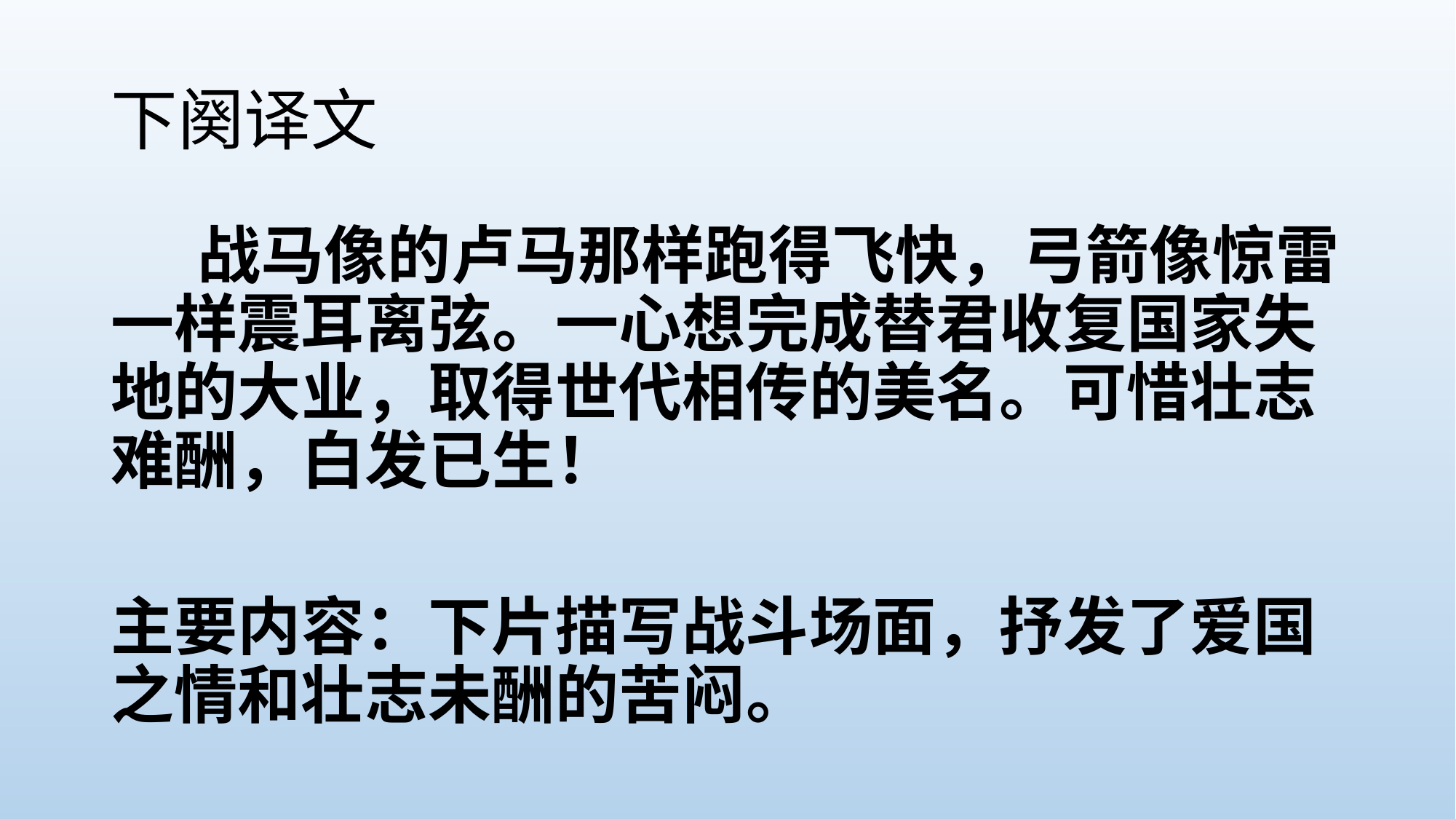

# 下阕译文
     战马像的卢马那样跑得飞快，弓箭像惊雷一样震耳离弦。一心想完成替君收复国家失地的大业，取得世代相传的美名。可惜壮志难酬，白发已生！

主要内容：下片描写战斗场面，抒发了爱国之情和壮志未酬的苦闷。